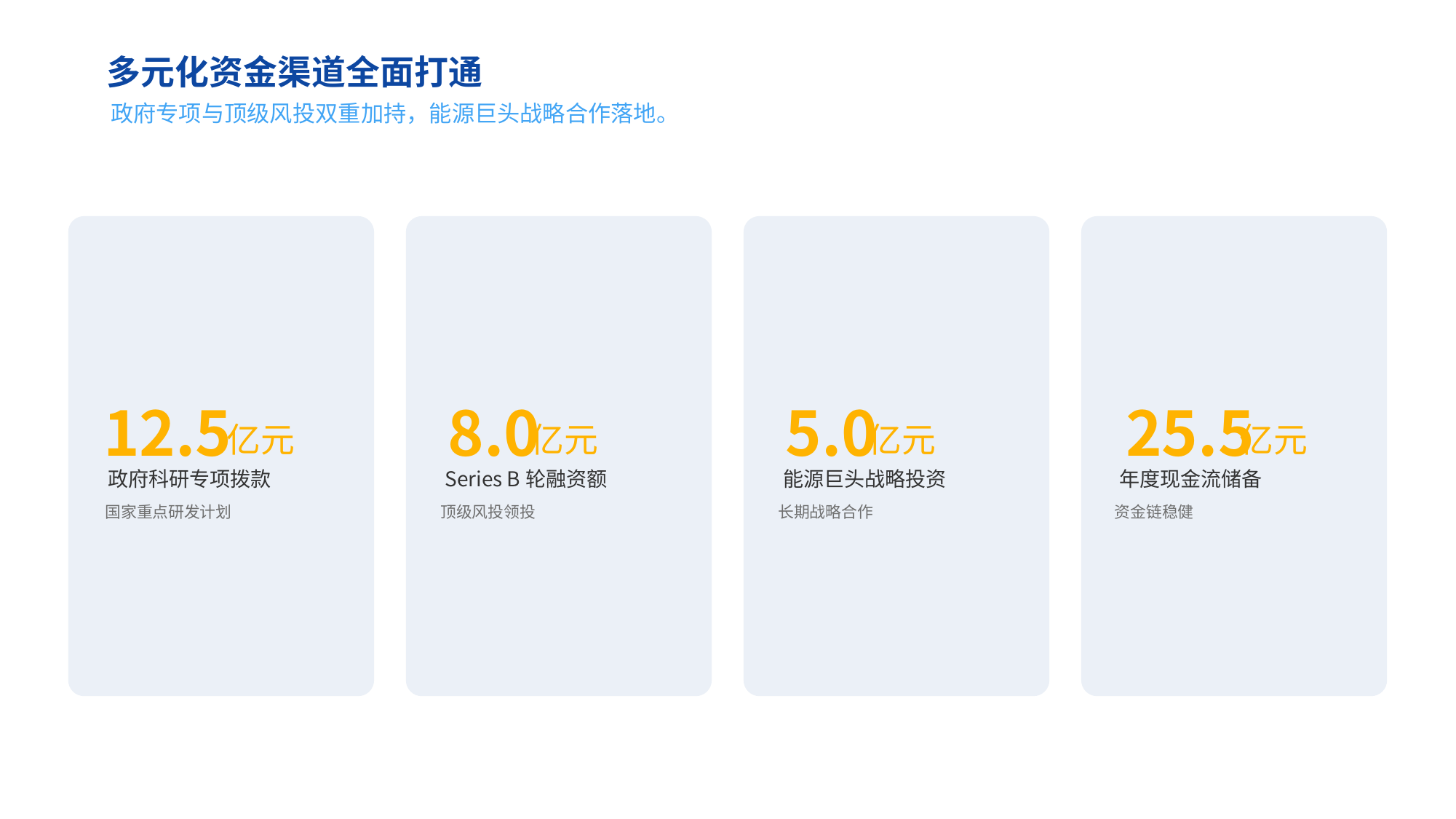

多元化资金渠道全面打通
政府专项与顶级风投双重加持，能源巨头战略合作落地。

12.5
8.0
5.0
25.5
亿元
亿元
亿元
亿元
政府科研专项拨款
Series B轮融资额
能源巨头战略投资
年度现金流储备
国家重点研发计划
顶级风投领投
长期战略合作
资金链稳健